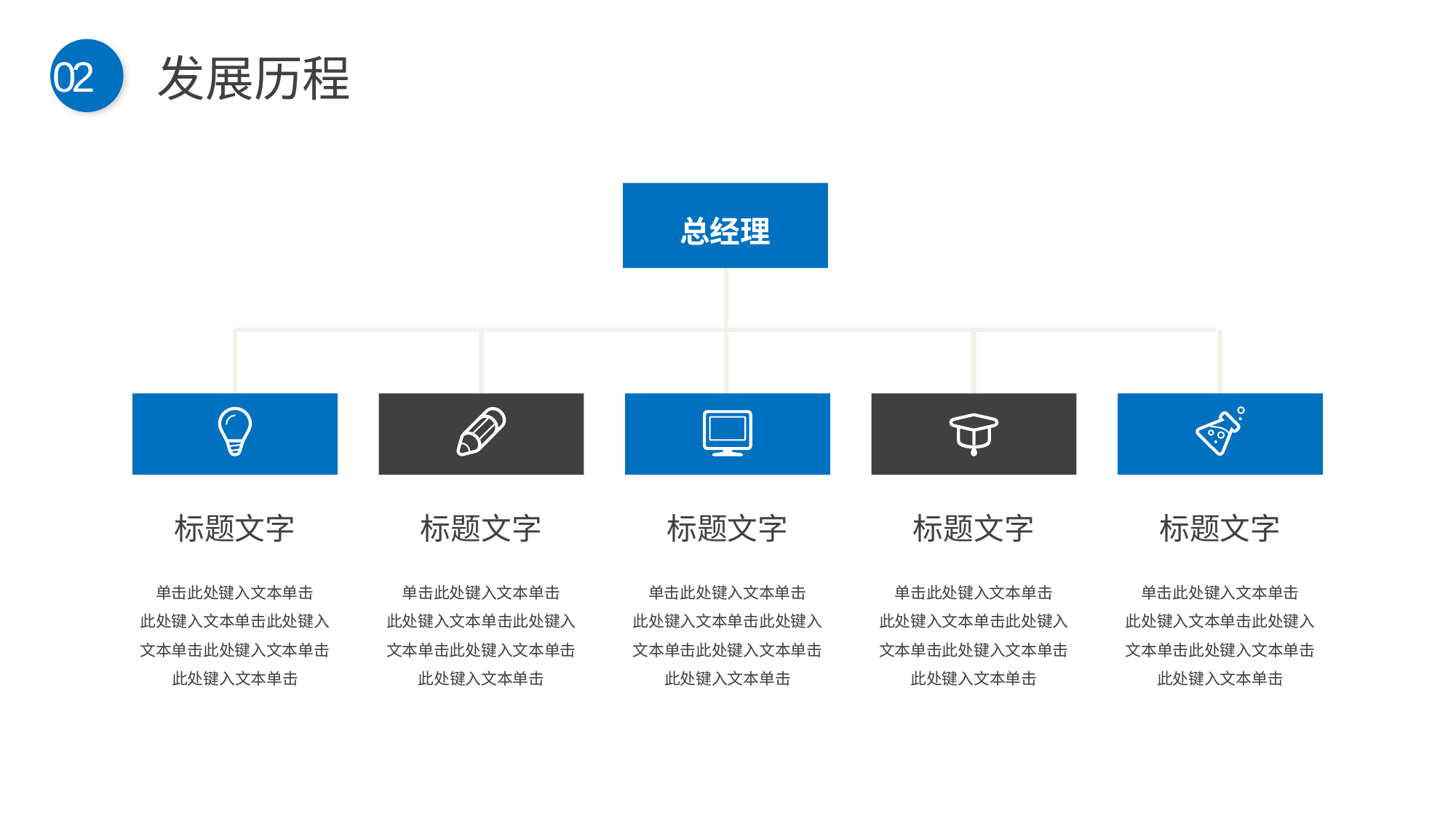

发展历程
02
总经理

标题文字
单击此处键入文本单击
此处键入文本单击此处键入文本单击此处键入文本单击此处键入文本单击

标题文字
单击此处键入文本单击
此处键入文本单击此处键入文本单击此处键入文本单击此处键入文本单击

标题文字
单击此处键入文本单击
此处键入文本单击此处键入文本单击此处键入文本单击此处键入文本单击

标题文字
单击此处键入文本单击
此处键入文本单击此处键入文本单击此处键入文本单击此处键入文本单击

标题文字
单击此处键入文本单击
此处键入文本单击此处键入文本单击此处键入文本单击此处键入文本单击